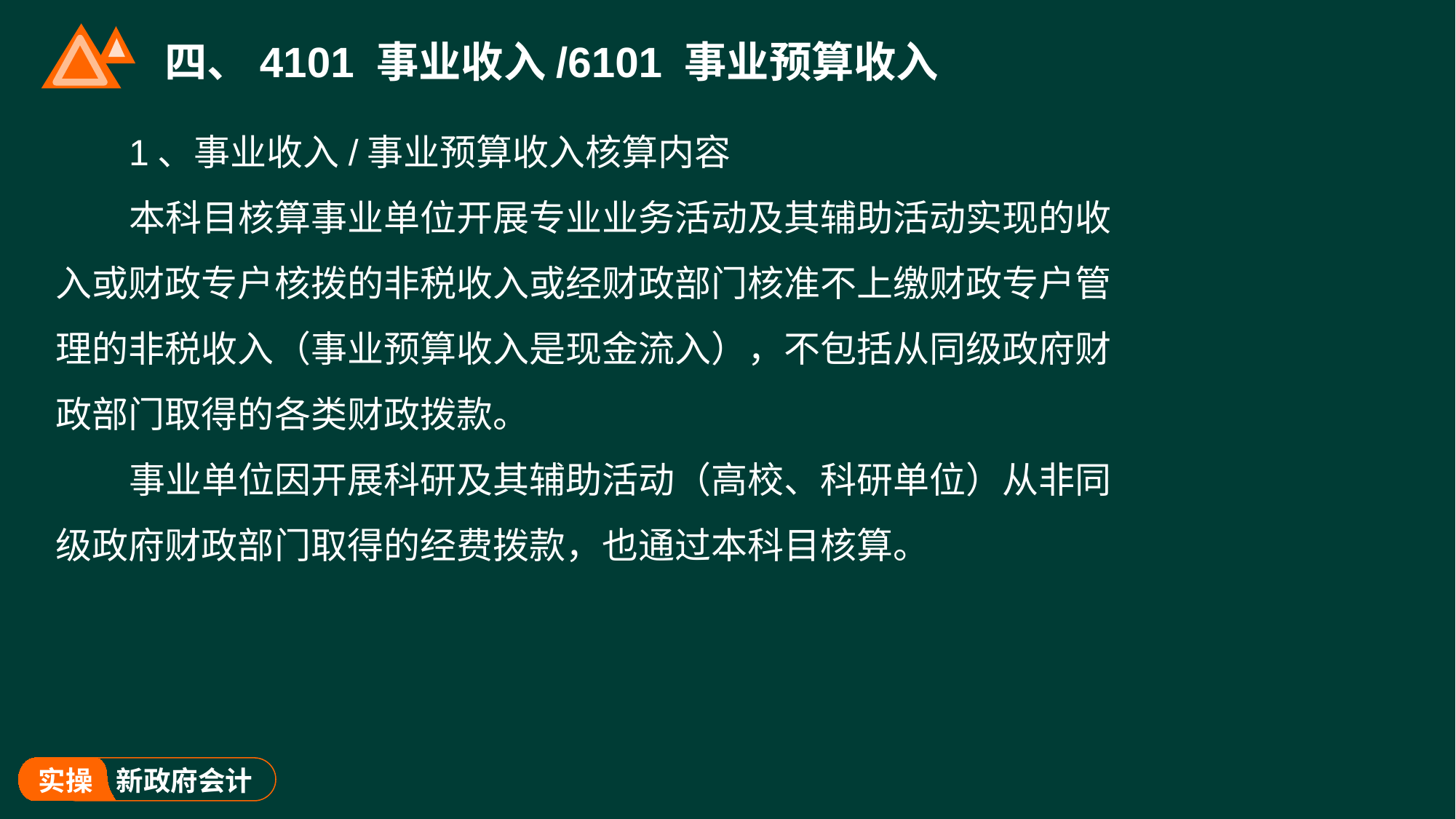

# 四、4101 事业收入/6101 事业预算收入
1、事业收入/事业预算收入核算内容
本科目核算事业单位开展专业业务活动及其辅助活动实现的收入或财政专户核拨的非税收入或经财政部门核准不上缴财政专户管理的非税收入（事业预算收入是现金流入），不包括从同级政府财政部门取得的各类财政拨款。
事业单位因开展科研及其辅助活动（高校、科研单位）从非同级政府财政部门取得的经费拨款，也通过本科目核算。